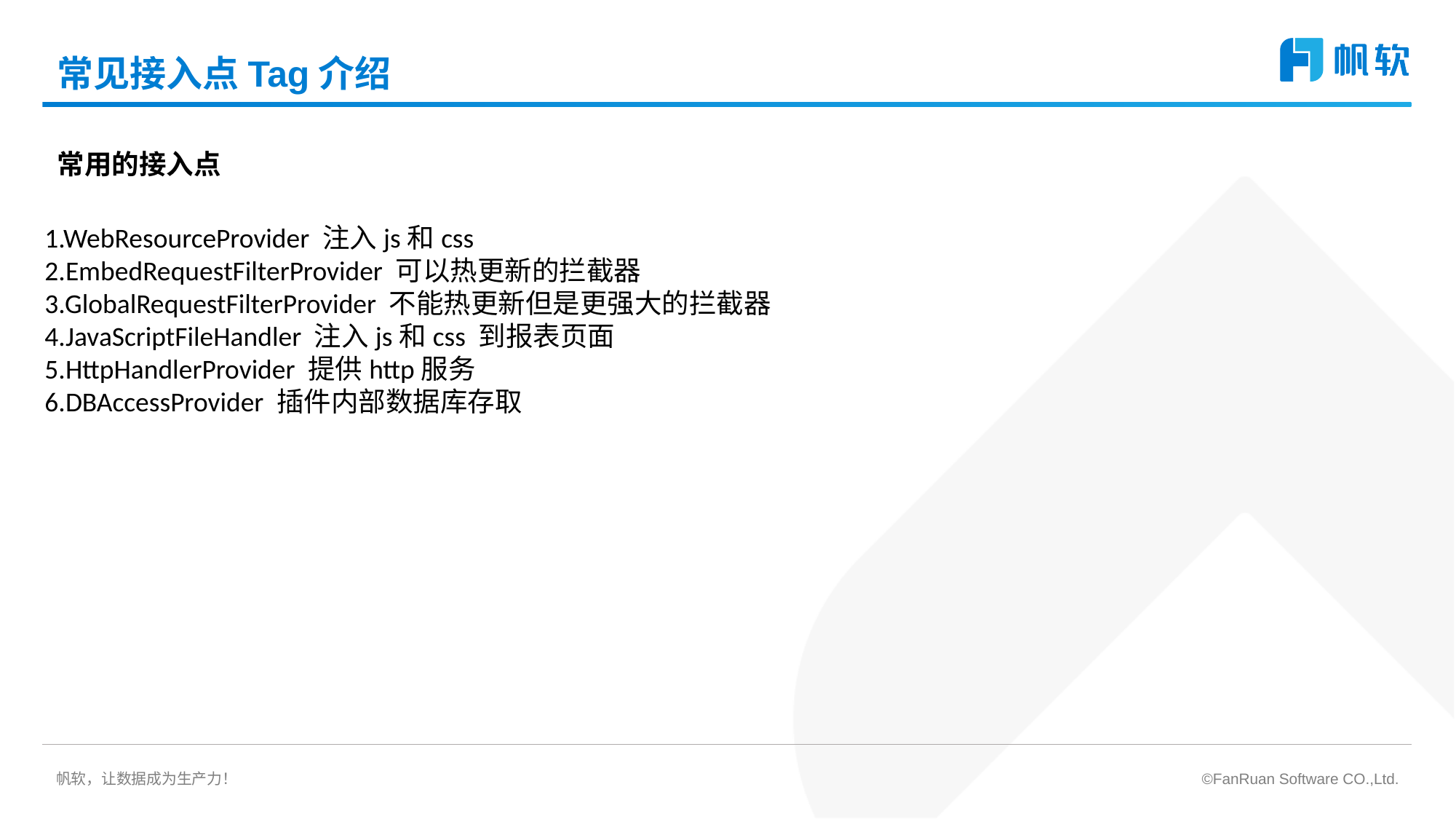

# 常见接入点Tag介绍
常用的接入点
1.WebResourceProvider 注入js和css
2.EmbedRequestFilterProvider 可以热更新的拦截器
3.GlobalRequestFilterProvider 不能热更新但是更强大的拦截器
4.JavaScriptFileHandler 注入js和css 到报表页面
5.HttpHandlerProvider 提供http服务
6.DBAccessProvider 插件内部数据库存取